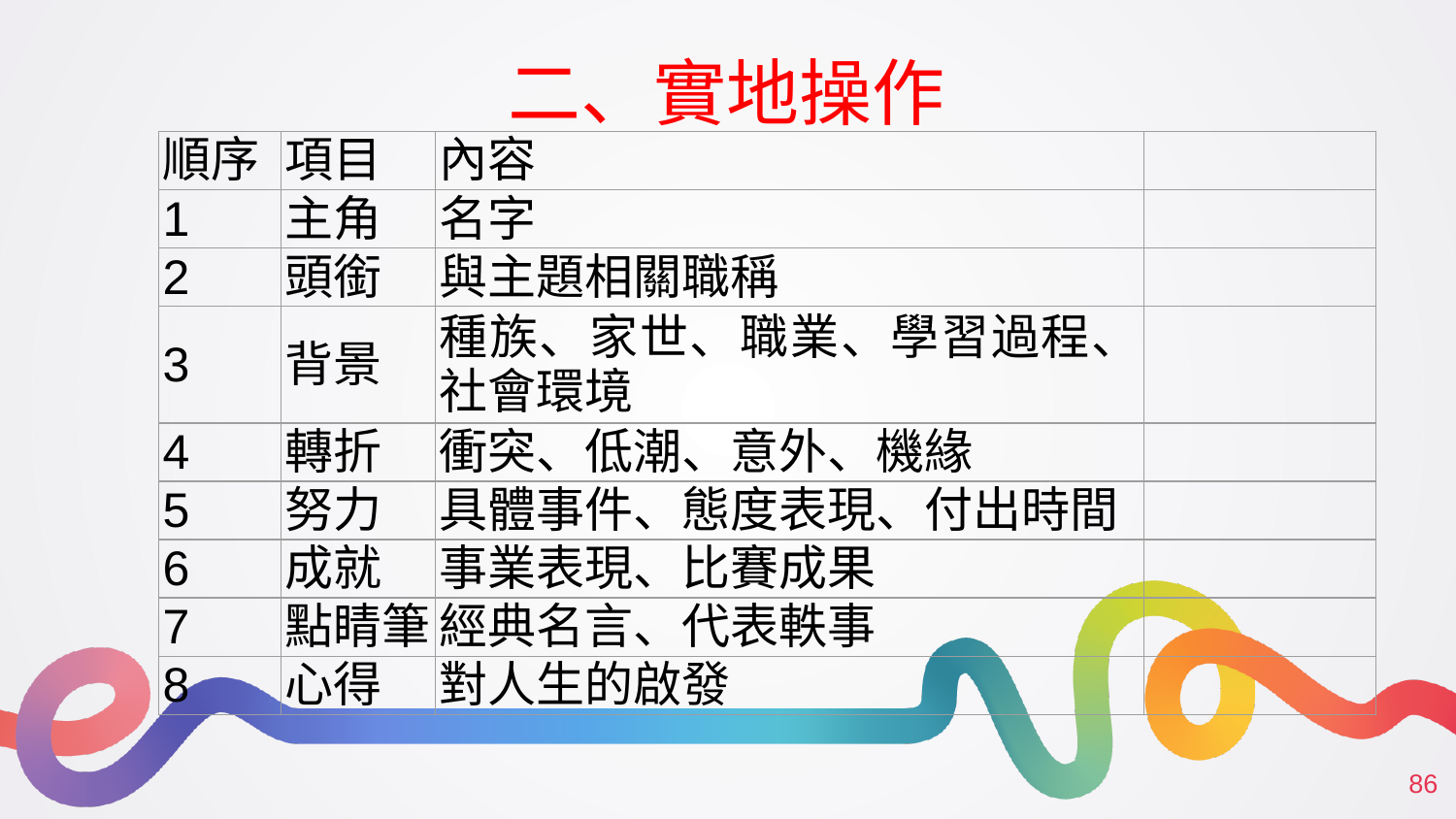

二、實地操作
| 順序 | 項目 | 內容 |  |
| --- | --- | --- | --- |
| 1 | 主角 | 名字 |  |
| 2 | 頭銜 | 與主題相關職稱 |  |
| 3 | 背景 | 種族、家世、職業、學習過程、社會環境 |  |
| 4 | 轉折 | 衝突、低潮、意外、機緣 |  |
| 5 | 努力 | 具體事件、態度表現、付出時間 |  |
| 6 | 成就 | 事業表現、比賽成果 |  |
| 7 | 點睛筆 | 經典名言、代表軼事 |  |
| 8 | 心得 | 對人生的啟發 |  |

86